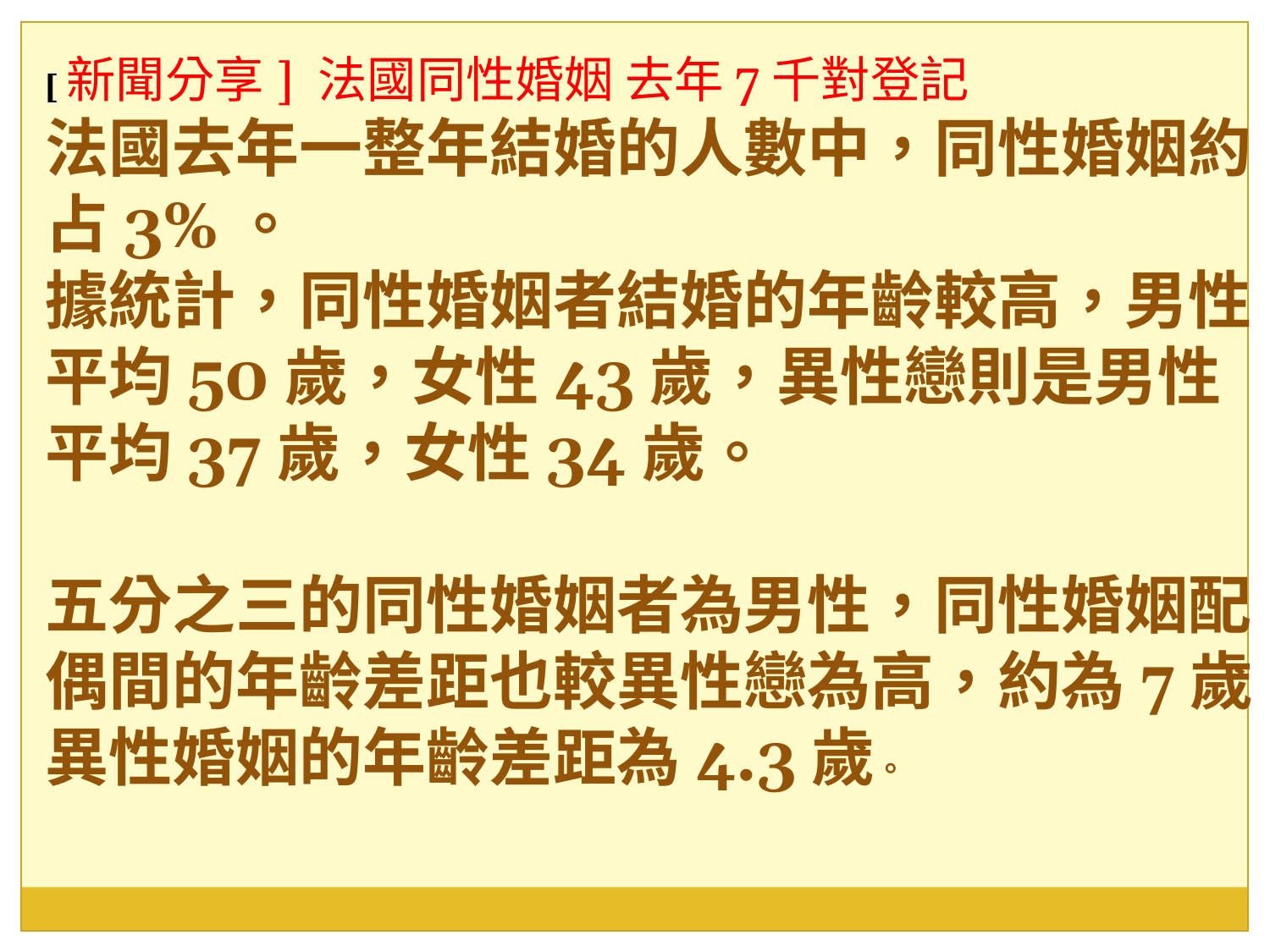

[新聞分享] 法國同性婚姻 去年7千對登記
法國去年一整年結婚的人數中，同性婚姻約占3%。
據統計，同性婚姻者結婚的年齡較高，男性平均50歲，女性43歲，異性戀則是男性平均37歲，女性34歲。

五分之三的同性婚姻者為男性，同性婚姻配偶間的年齡差距也較異性戀為高，約為7歲，異性婚姻的年齡差距為4.3歲。